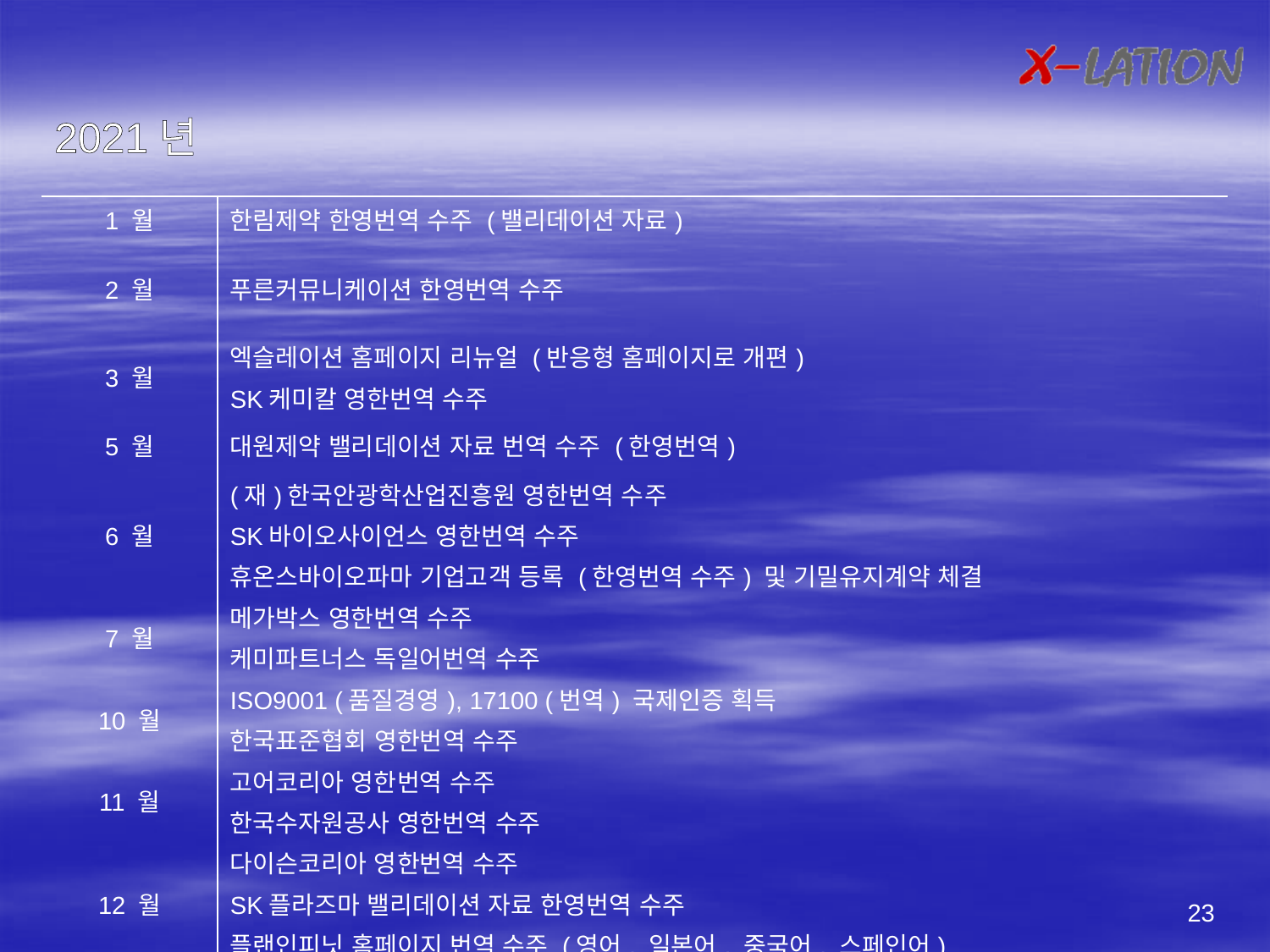

2021년
| 1 월 | 한림제약 한영번역 수주 (밸리데이션 자료) |
| --- | --- |
| 2 월 | 푸른커뮤니케이션 한영번역 수주 |
| 3 월 | 엑슬레이션 홈페이지 리뉴얼 (반응형 홈페이지로 개편) SK케미칼 영한번역 수주 |
| 5 월 | 대원제약 밸리데이션 자료 번역 수주 (한영번역) |
| 6 월 | (재)한국안광학산업진흥원 영한번역 수주 SK바이오사이언스 영한번역 수주 휴온스바이오파마 기업고객 등록 (한영번역 수주) 및 기밀유지계약 체결 |
| 7 월 | 메가박스 영한번역 수주 케미파트너스 독일어번역 수주 |
| 10 월 | ISO9001 (품질경영), 17100 (번역) 국제인증 획득 한국표준협회 영한번역 수주 |
| 11 월 | 고어코리아 영한번역 수주 한국수자원공사 영한번역 수주 |
| 12 월 | 다이슨코리아 영한번역 수주 SK플라즈마 밸리데이션 자료 한영번역 수주 플랜인피닛 홈페이지 번역 수주 (영어, 일본어, 중국어, 스페인어) |
23